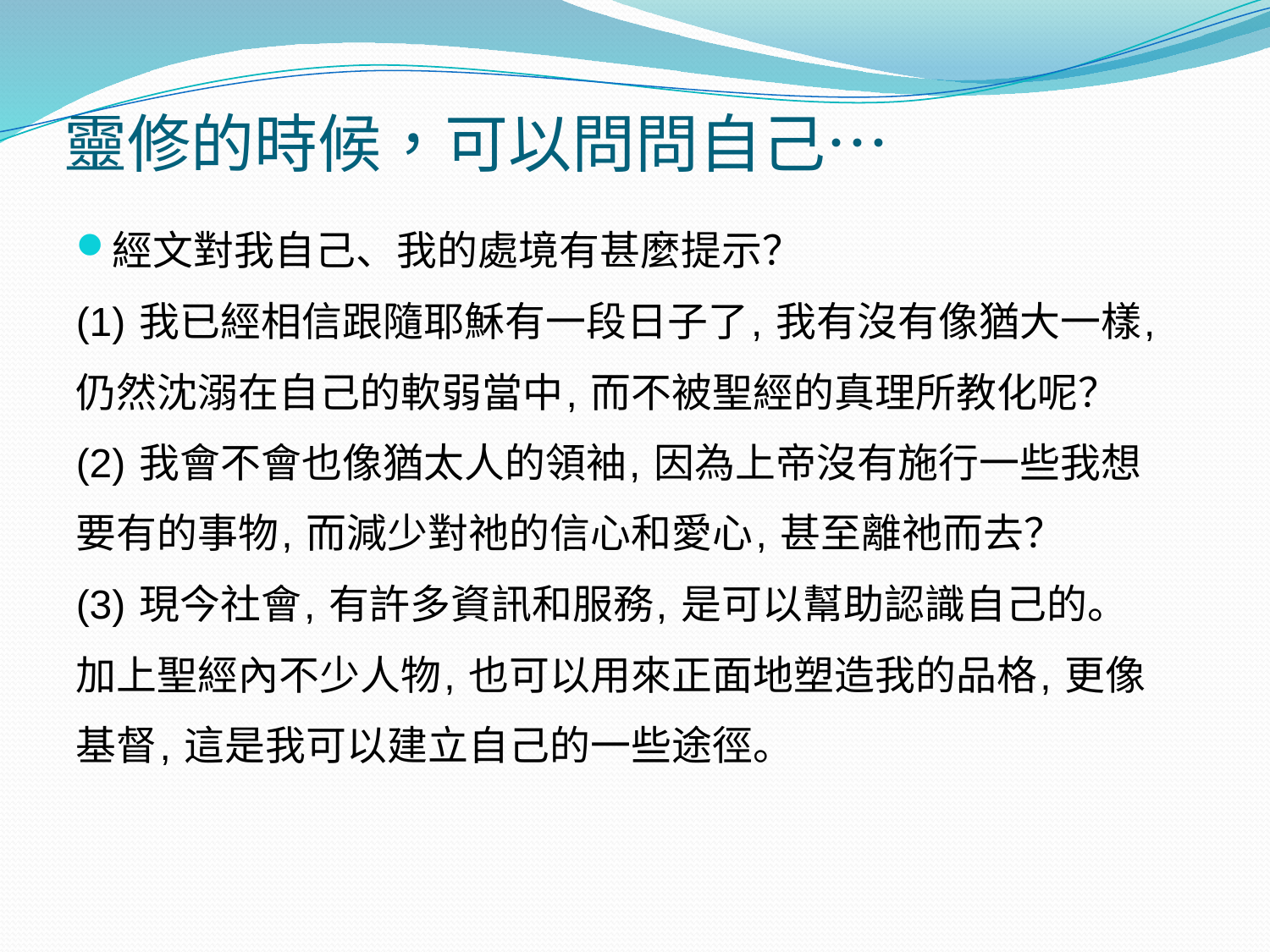

# 靈修的時候，可以問問⾃⼰…
經文對我自己、我的處境有甚麼提示？
(1) 我已經相信跟隨耶穌有一段日子了, 我有沒有像猶大一樣,
仍然沈溺在自己的軟弱當中, 而不被聖經的真理所教化呢？
(2) 我會不會也像猶太人的領袖, 因為上帝沒有施行一些我想
要有的事物, 而減少對祂的信心和愛心, 甚至離祂而去？
(3) 現今社會, 有許多資訊和服務, 是可以幫助認識自己的。
加上聖經內不少人物, 也可以用來正面地塑造我的品格, 更像
基督, 這是我可以建立自己的一些途徑。